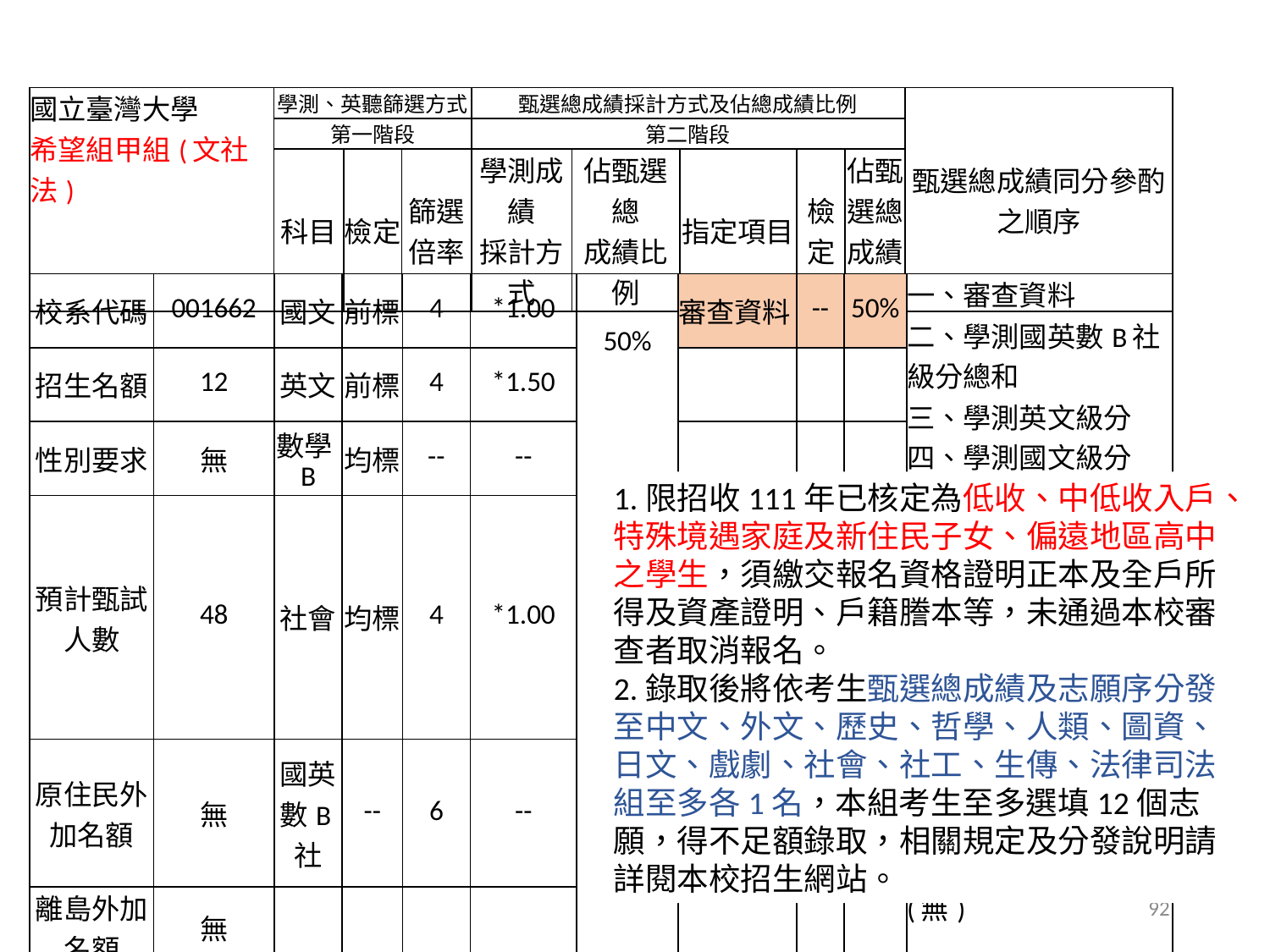

| 國立臺灣大學 希望組甲組(文社法) | 學測、英聽篩選方式 |  |  | 甄選總成績採計方式及佔總成績比例 |  |  |  |  | 甄選總成績同分參酌之順序 |
| --- | --- | --- | --- | --- | --- | --- | --- | --- | --- |
|  | 第一階段 |  |  | 第二階段 |  |  |  |  |  |
|  | 科目 | 檢定 | 篩選 倍率 | 學測成績 採計方式 | 佔甄選總 成績比例 | 指定項目 | 檢定 | 佔甄選總 成績比例 |  |
| 校系代碼 | 001662 | 國文 | 前標 | 4 | \*1.00 | 50% | 審查資料 | -- | 50% | 一、審查資料 二、學測國英數B社級分總和 三、學測英文級分 四、學測國文級分 |
| --- | --- | --- | --- | --- | --- | --- | --- | --- | --- | --- |
| 招生名額 | 12 | 英文 | 前標 | 4 | \*1.50 |  |  |  |  |  |
| 性別要求 | 無 | 數學B | 均標 | -- | -- |  |  |  |  |  |
| 預計甄試人數 | 48 | 社會 | 均標 | 4 | \*1.00 |  |  |  |  |  |
| 原住民外加名額 | 無 | 國英數B社 | -- | 6 | -- |  |  |  |  | 離島外加名額縣市別限制 |
| 離島外加名額 | 無 |  |  |  |  |  |  |  |  | (無) |
| 願景計畫外加名額 | 無 |  |  |  |  |  |  |  |  |  |
1.限招收111年已核定為低收、中低收入戶、特殊境遇家庭及新住民子女、偏遠地區高中之學生，須繳交報名資格證明正本及全戶所得及資產證明、戶籍謄本等，未通過本校審查者取消報名。
2.錄取後將依考生甄選總成績及志願序分發至中文、外文、歷史、哲學、人類、圖資、日文、戲劇、社會、社工、生傳、法律司法組至多各1名，本組考生至多選填12個志願，得不足額錄取，相關規定及分發說明請詳閱本校招生網站。
92